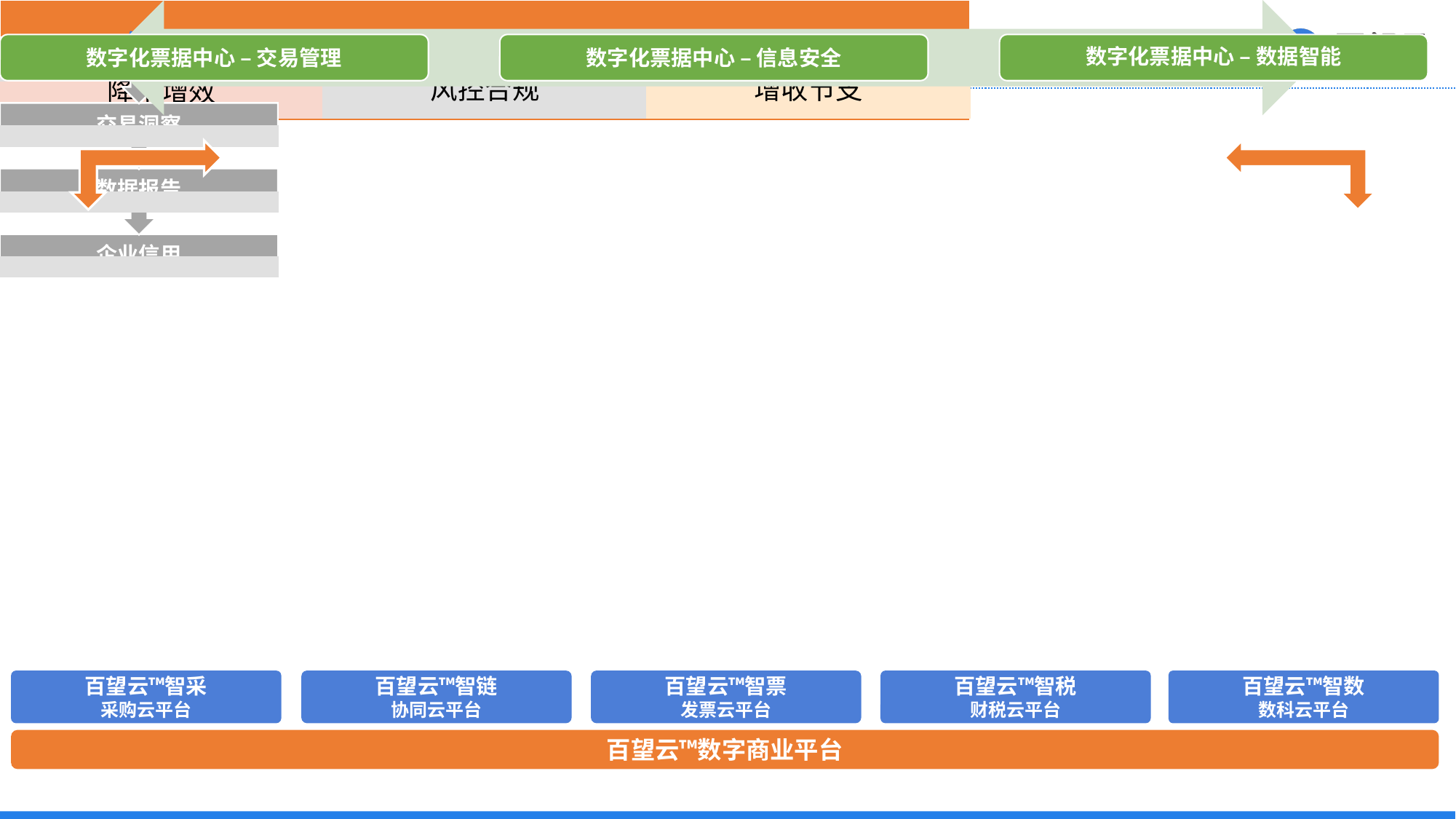

解决方案 – 集团型企业弹性管理数字化转型整体解决方案
企业弹性管理数字化转型
降本增效
风控合规
增收节支

企业信用

数据报告

交易洞察

数科增收

灵活用工

智慧财税

决策洞察

财税增效

应付自动化

供应链协同

供应链洞察

供应链风控

商机推荐

寻源优化

成本洞察

采购降本

进项管控

销项管控

合规洞察

监管合规

数字化票据中心 – 交易管理
数字化票据中心 – 信息安全
数字化票据中心 – 数据智能
百望云™智链
协同云平台
百望云™智票
发票云平台
百望云™智税
财税云平台
百望云™智数
数科云平台
百望云™智采
采购云平台
百望云™数字商业平台

12